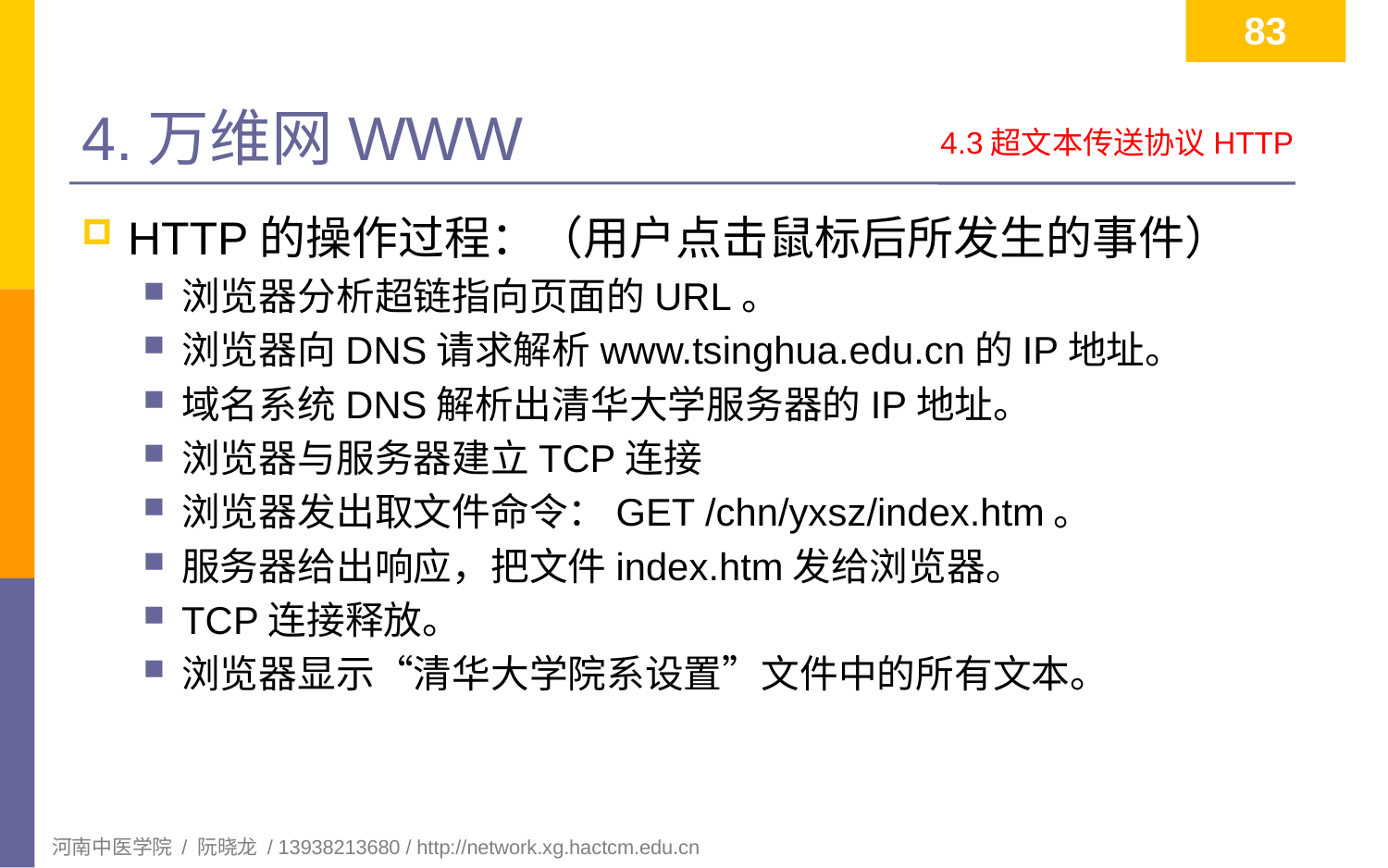

83
# 4.万维网WWW
4.3超文本传送协议HTTP
HTTP的操作过程：（用户点击鼠标后所发生的事件）
浏览器分析超链指向页面的URL。
浏览器向DNS请求解析www.tsinghua.edu.cn的IP地址。
域名系统DNS解析出清华大学服务器的IP地址。
浏览器与服务器建立TCP连接
浏览器发出取文件命令：GET /chn/yxsz/index.htm。
服务器给出响应，把文件index.htm发给浏览器。
TCP连接释放。
浏览器显示“清华大学院系设置”文件中的所有文本。